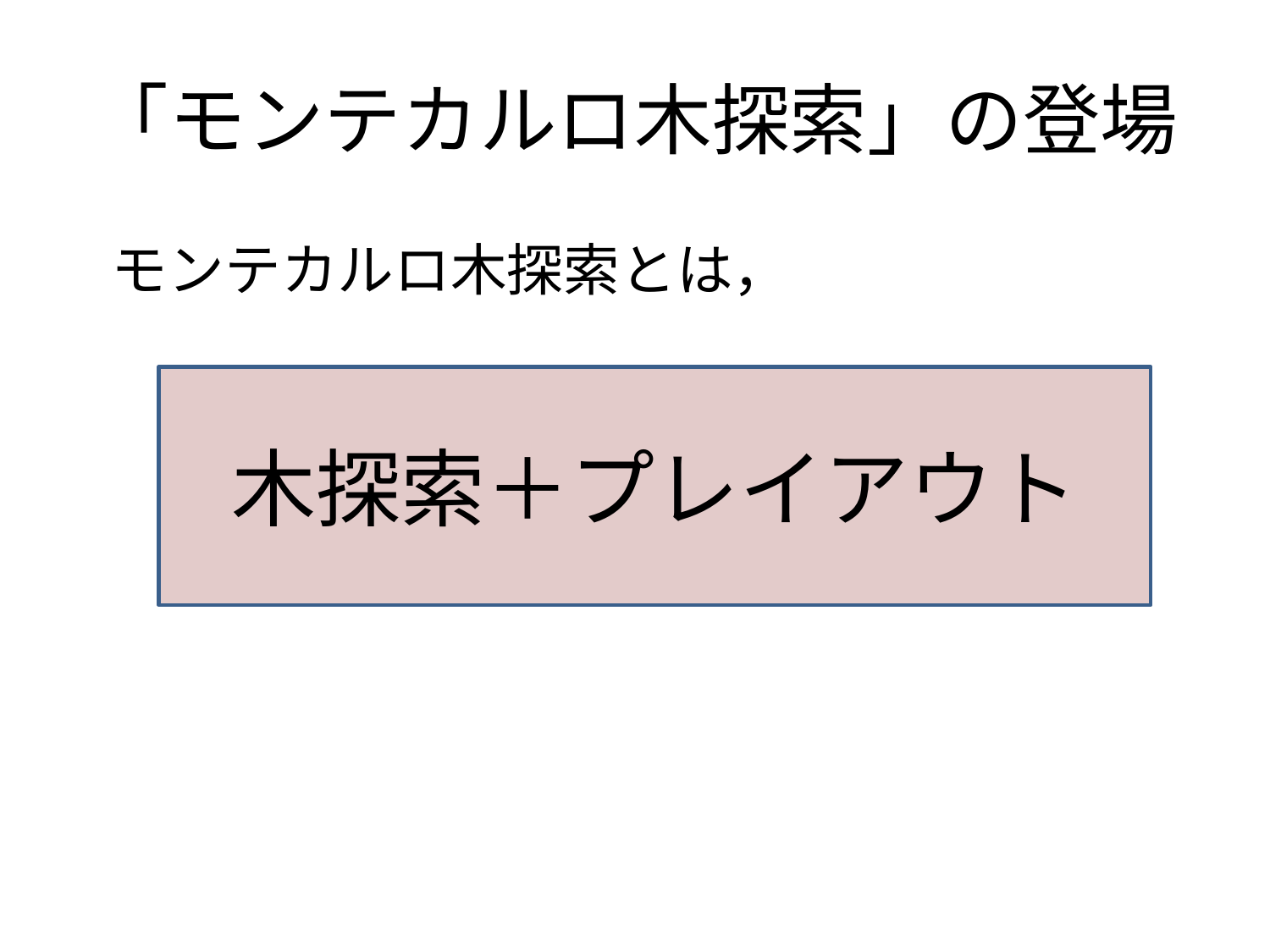

# 「モンテカルロ木探索」の登場
モンテカルロ木探索とは，
木探索＋プレイアウト